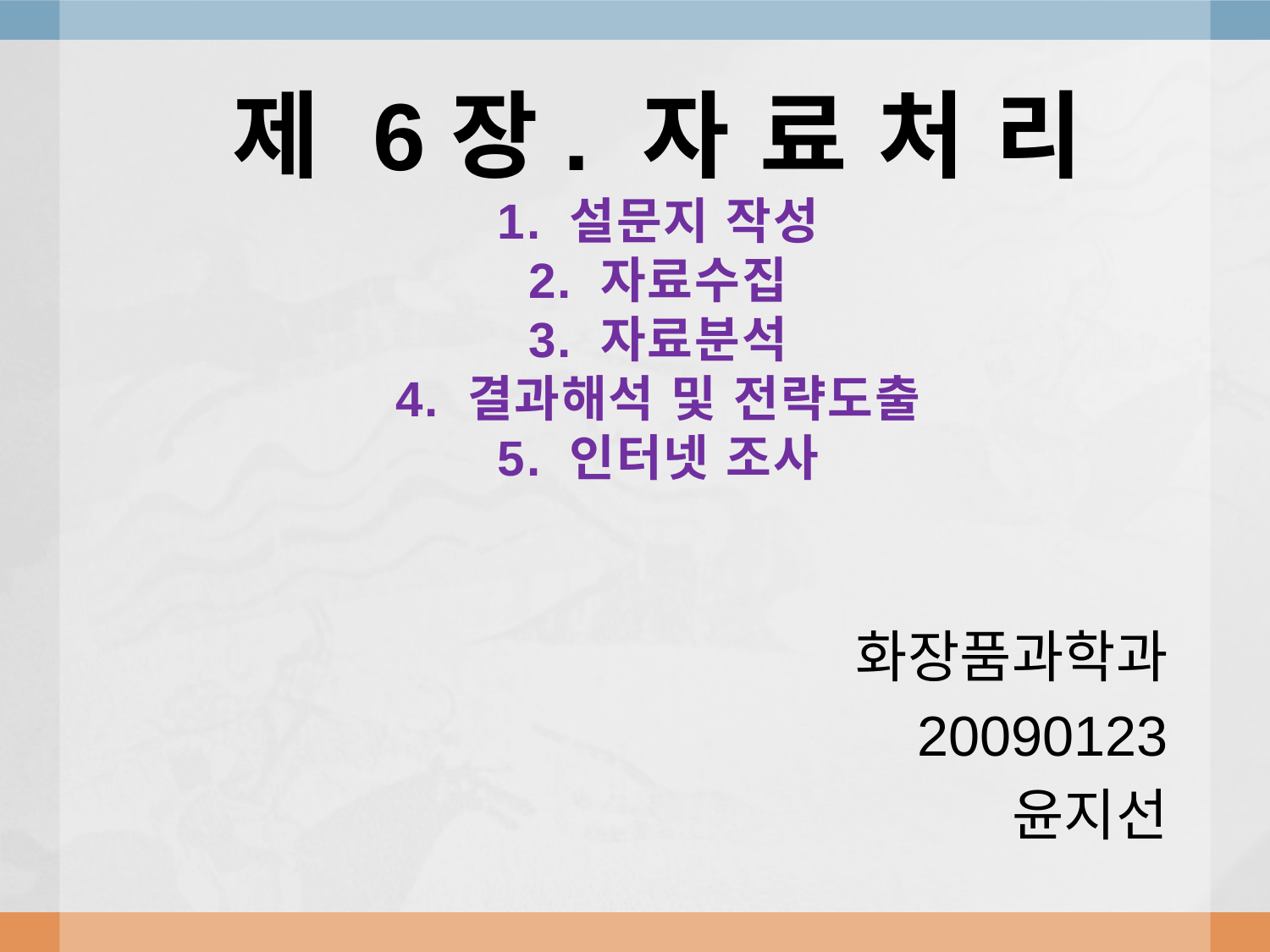

# 제 6장. 자 료 처 리 1. 설문지 작성 2. 자료수집 3. 자료분석 4. 결과해석 및 전략도출 5. 인터넷 조사
화장품과학과
20090123
윤지선